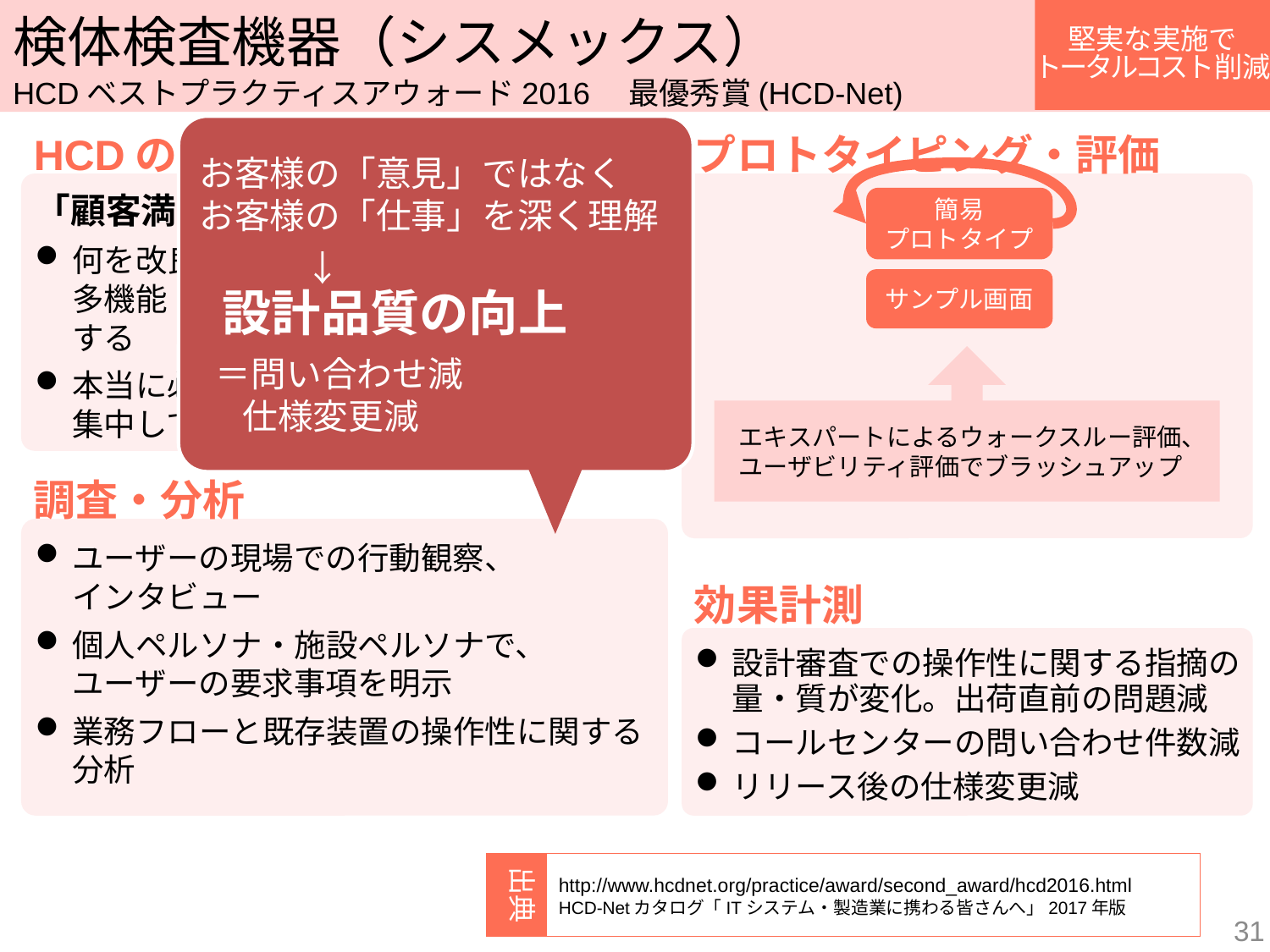

堅実な実施で
トータルコスト削減
# 検体検査機器（シスメックス） HCDベストプラクティスアウォード2016　最優秀賞(HCD-Net)
お客様の「意見」ではなく
お客様の「仕事」を深く理解
　　　↓
 設計品質の向上
 ＝問い合わせ減
　 仕様変更減
HCDの目標
プロトタイピング・評価

「顧客満足向上」
何を改良したら満足度は向上するのか、多機能・高性能以外のポイントを明確にする
本当に必要とされる機能を明らかにし、集中して開発する
簡易
プロトタイプ
サンプル画面
エキスパートによるウォークスルー評価、
ユーザビリティ評価でブラッシュアップ

調査・分析
ユーザーの現場での行動観察、
インタビュー
個人ペルソナ・施設ペルソナで、
ユーザーの要求事項を明示
業務フローと既存装置の操作性に関する
分析
効果計測
設計審査での操作性に関する指摘の量・質が変化。出荷直前の問題減
コールセンターの問い合わせ件数減
リリース後の仕様変更減
http://www.hcdnet.org/practice/award/second_award/hcd2016.html
HCD-Netカタログ「ITシステム・製造業に携わる皆さんへ」2017年版
出典
31